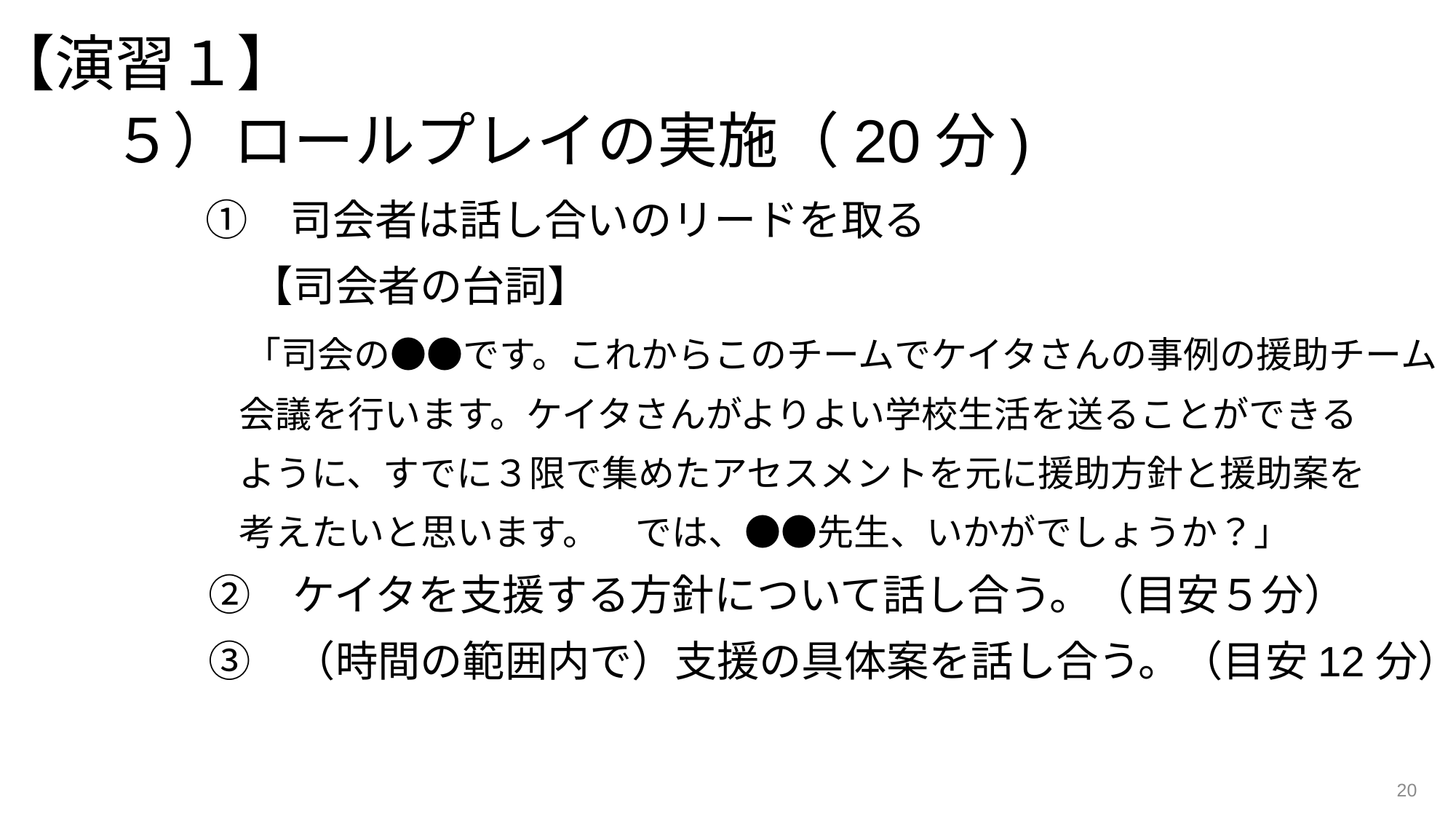

【演習１】
５）ロールプレイの実施（20分)

　  ①　司会者は話し合いのリードを取る
　　【司会者の台詞】
　　「司会の●●です。これからこのチームでケイタさんの事例の援助チーム
　　会議を行います。ケイタさんがよりよい学校生活を送ることができる
　　ように、すでに３限で集めたアセスメントを元に援助方針と援助案を
　　考えたいと思います。　では、●●先生、いかがでしょうか？」
　②　ケイタを支援する方針について話し合う。（目安５分）
　③　（時間の範囲内で）支援の具体案を話し合う。（目安12分）
20